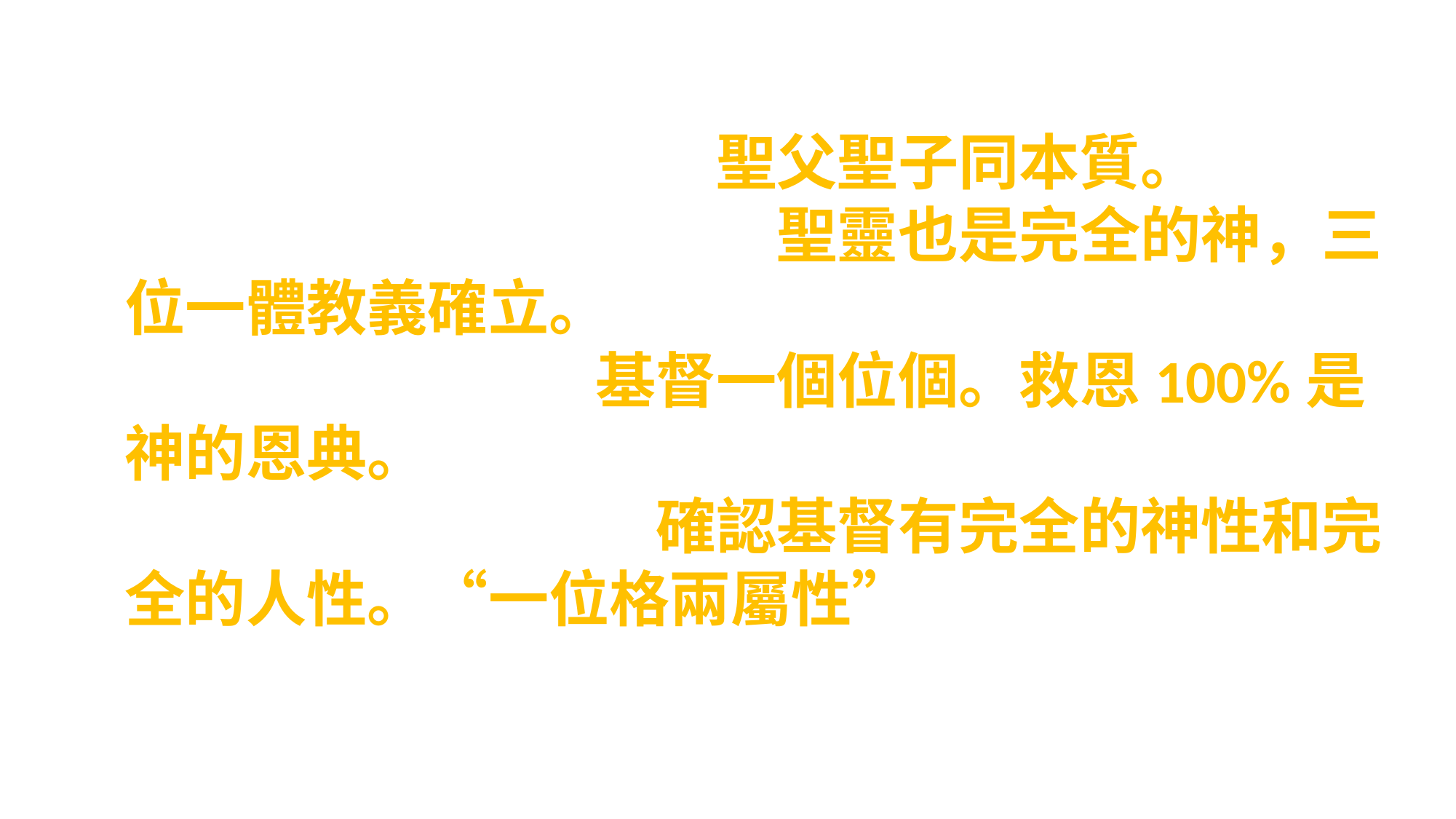

二.  四次大公會議
325年的尼西亚會議：聖父聖子同本質。
381年康士坦丁堡會議：聖靈也是完全的神，三位一體教義確立。
431以弗所會議：基督一個位個。救恩100%是神的恩典。
451年迦克墩會議：確認基督有完全的神性和完全的人性。“一位格兩屬性”